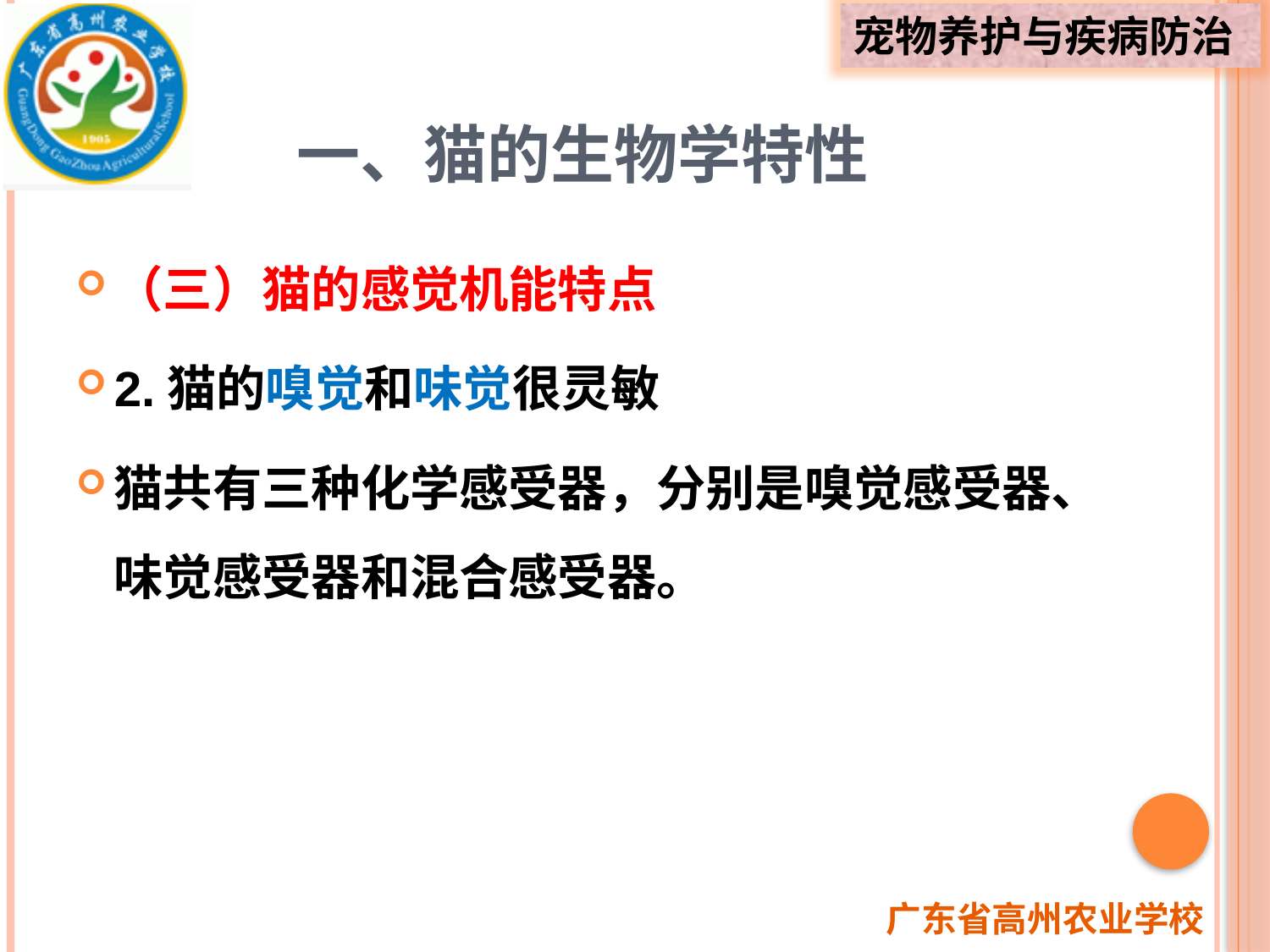

# 一、猫的生物学特性
（三）猫的感觉机能特点
2.猫的嗅觉和味觉很灵敏
猫共有三种化学感受器，分别是嗅觉感受器、味觉感受器和混合感受器。